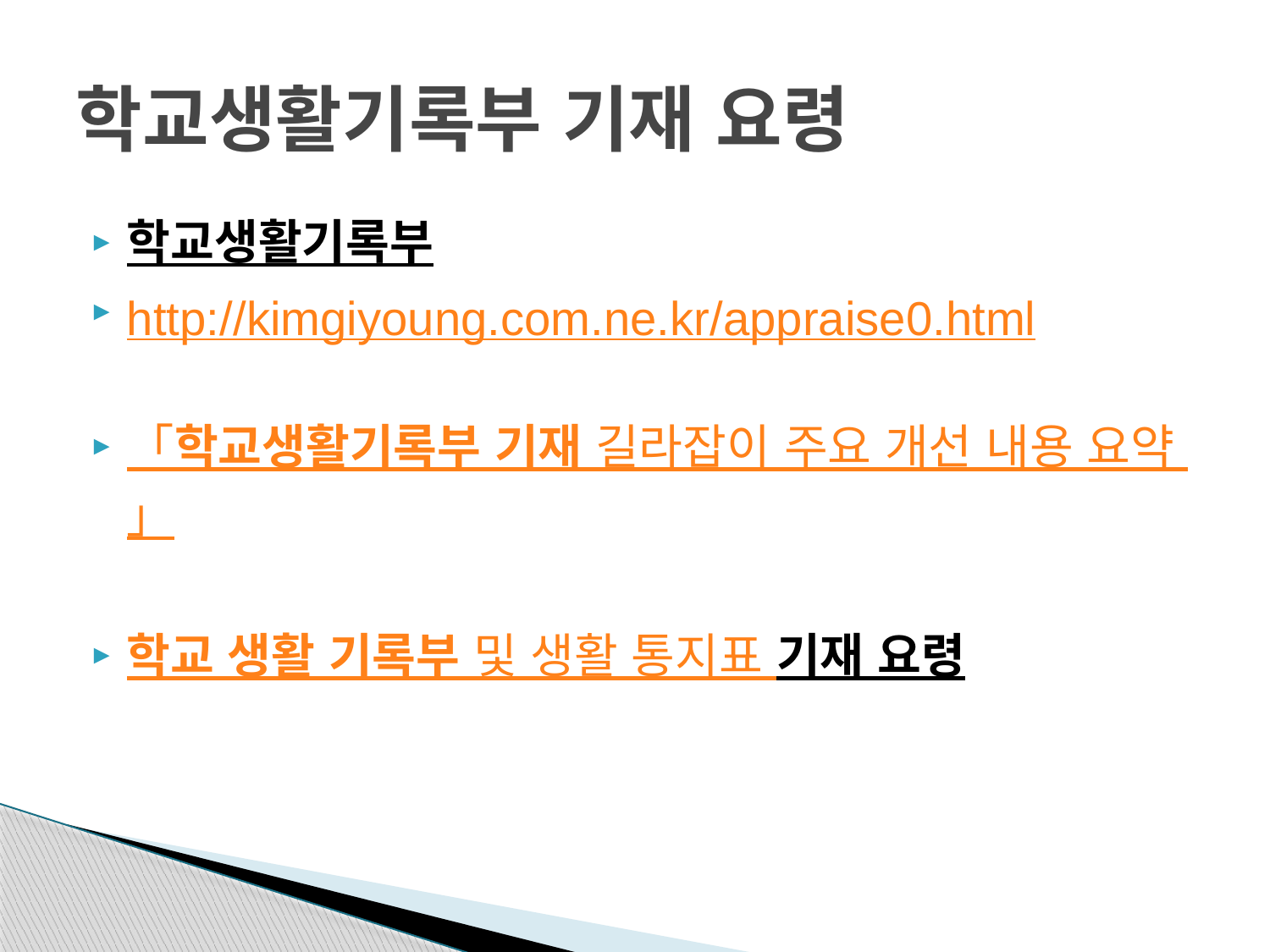

# 학교생활기록부 기재 요령
학교생활기록부
http://kimgiyoung.com.ne.kr/appraise0.html

「학교생활기록부 기재 길라잡이 주요 개선 내용 요약 」

학교 생활 기록부 및 생활 통지표 기재 요령